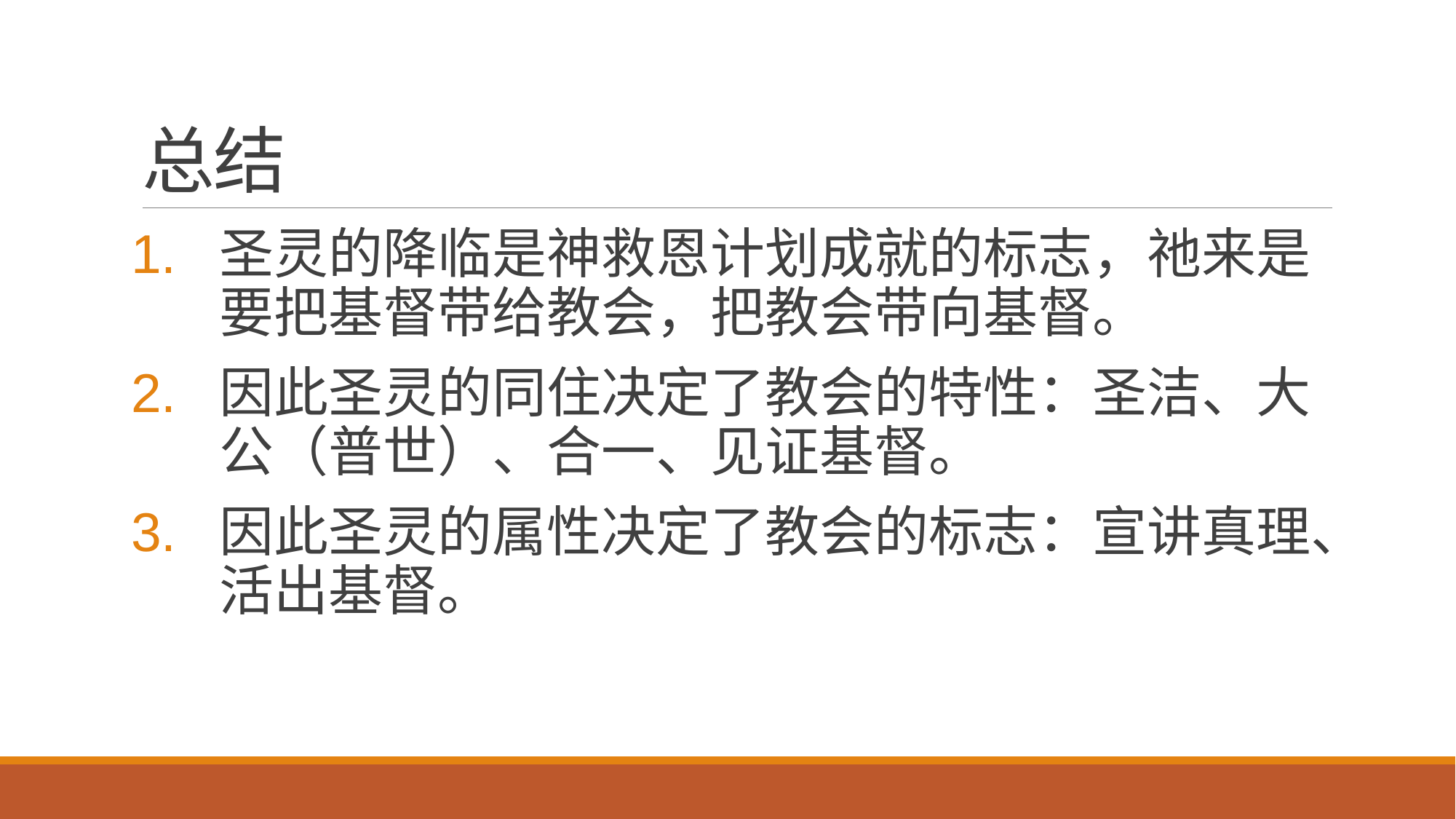

# 总结
圣灵的降临是神救恩计划成就的标志，祂来是要把基督带给教会，把教会带向基督。
因此圣灵的同住决定了教会的特性：圣洁、大公（普世）、合一、见证基督。
因此圣灵的属性决定了教会的标志：宣讲真理、活出基督。